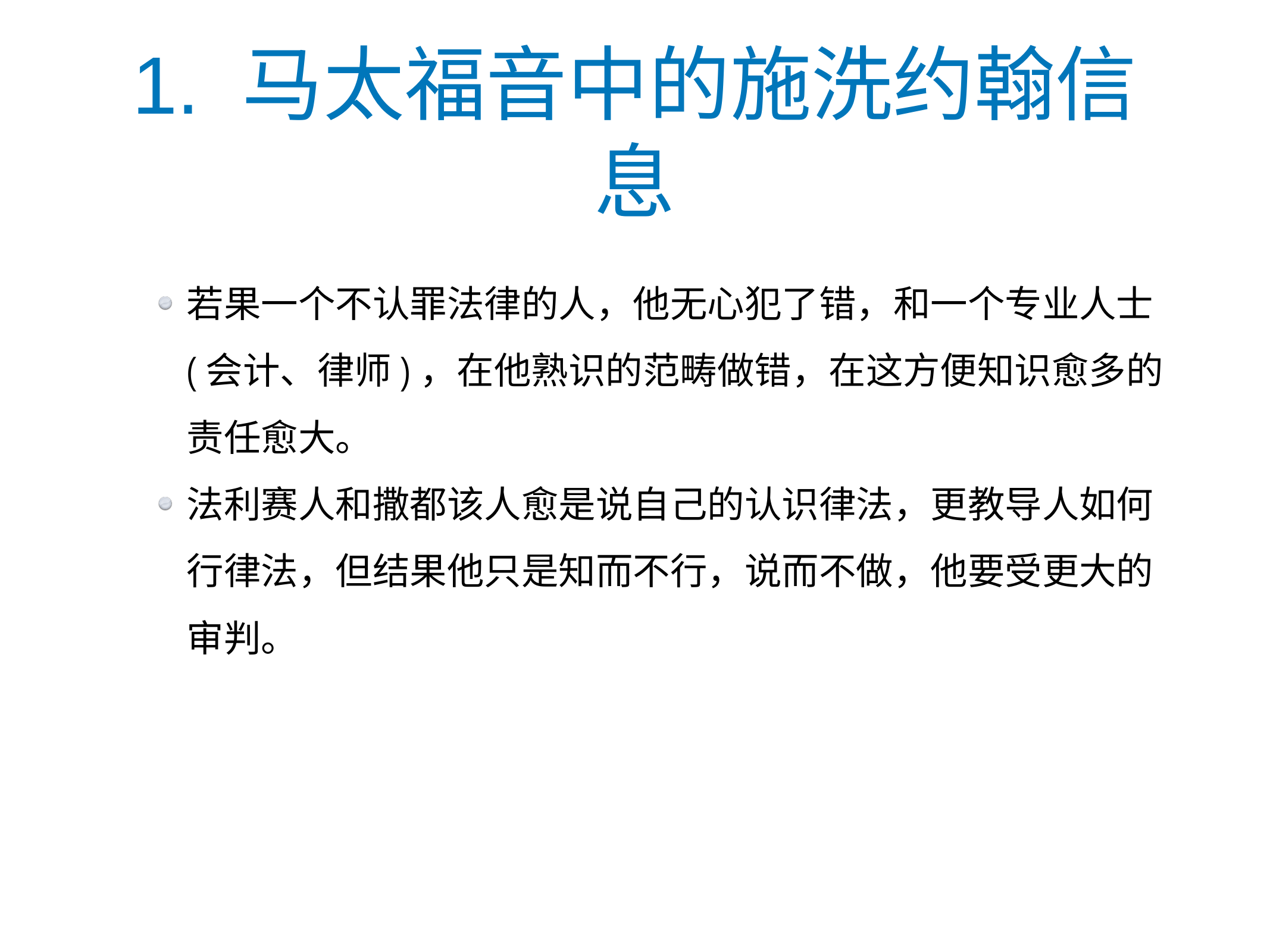

# 1. 马太福音中的施洗约翰信息
若果一个不认罪法律的人，他无心犯了错，和一个专业人士(会计、律师)，在他熟识的范畴做错，在这方便知识愈多的责任愈大。
法利赛人和撒都该人愈是说自己的认识律法，更教导人如何行律法，但结果他只是知而不行，说而不做，他要受更大的审判。